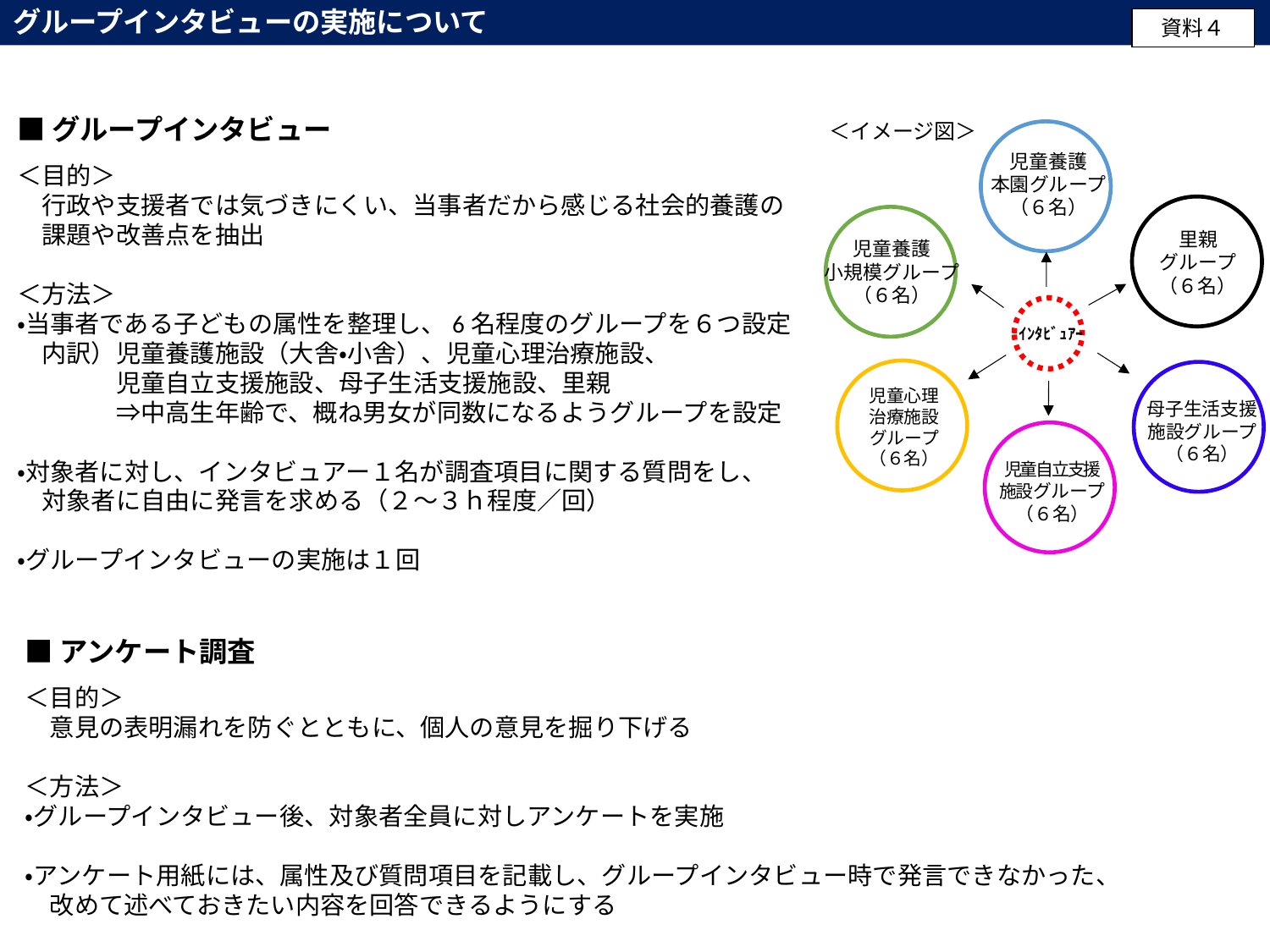

グループインタビューの実施について
資料４
■グループインタビュー
＜目的＞
　行政や支援者では気づきにくい、当事者だから感じる社会的養護の
　課題や改善点を抽出

＜方法＞
・当事者である子どもの属性を整理し、6名程度のグループを６つ設定
　内訳）児童養護施設（大舎・小舎）、児童心理治療施設、
　　　　児童自立支援施設、母子生活支援施設、里親
　　　　⇒中高生年齢で、概ね男女が同数になるようグループを設定

・対象者に対し、インタビュアー１名が調査項目に関する質問をし、
　対象者に自由に発言を求める（２～３ｈ程度／回）

・グループインタビューの実施は１回
＜イメージ図＞

児童養護
本園グループ
（６名）

里親
グループ
（６名）
児童養護
小規模グループ
（６名）

ｲﾝﾀﾋﾞｭｱｰ

児童心理
治療施設
グループ
（６名）
母子生活支援
施設グループ
（６名）

児童自立支援
施設グループ
（６名）
■アンケート調査
＜目的＞
　意見の表明漏れを防ぐとともに、個人の意見を掘り下げる

＜方法＞
・グループインタビュー後、対象者全員に対しアンケートを実施

・アンケート用紙には、属性及び質問項目を記載し、グループインタビュー時で発言できなかった、
　改めて述べておきたい内容を回答できるようにする